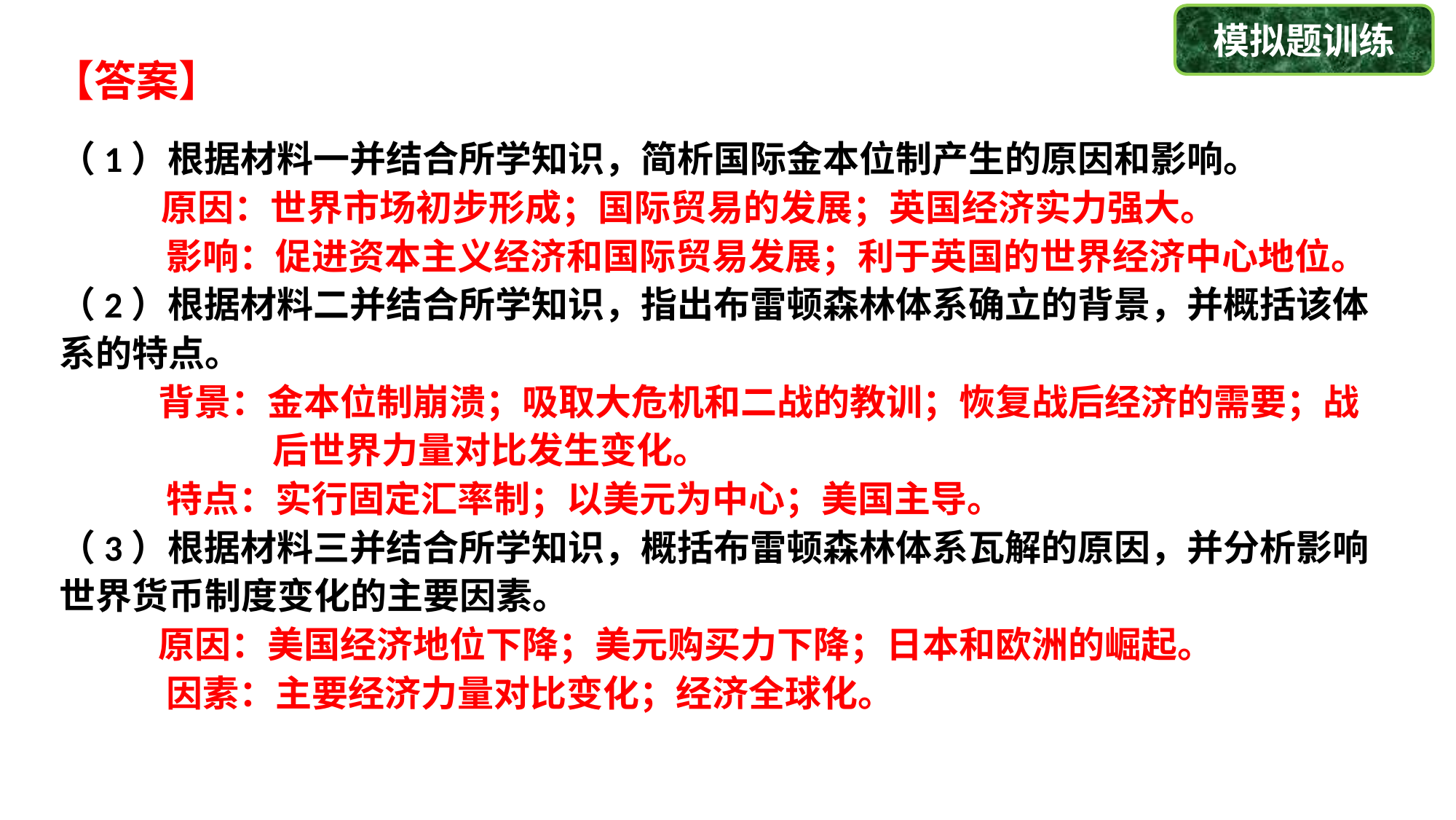

模拟题训练
【答案】
（1）根据材料一并结合所学知识，简析国际金本位制产生的原因和影响。
             原因：世界市场初步形成；国际贸易的发展；英国经济实力强大。
            影响：促进资本主义经济和国际贸易发展；利于英国的世界经济中心地位。
（2）根据材料二并结合所学知识，指出布雷顿森林体系确立的背景，并概括该体系的特点。
           背景：金本位制崩溃；吸取大危机和二战的教训；恢复战后经济的需要；战
                         后世界力量对比发生变化。
            特点：实行固定汇率制；以美元为中心；美国主导。
（3）根据材料三并结合所学知识，概括布雷顿森林体系瓦解的原因，并分析影响世界货币制度变化的主要因素。
           原因：美国经济地位下降；美元购买力下降；日本和欧洲的崛起。
            因素：主要经济力量对比变化；经济全球化。